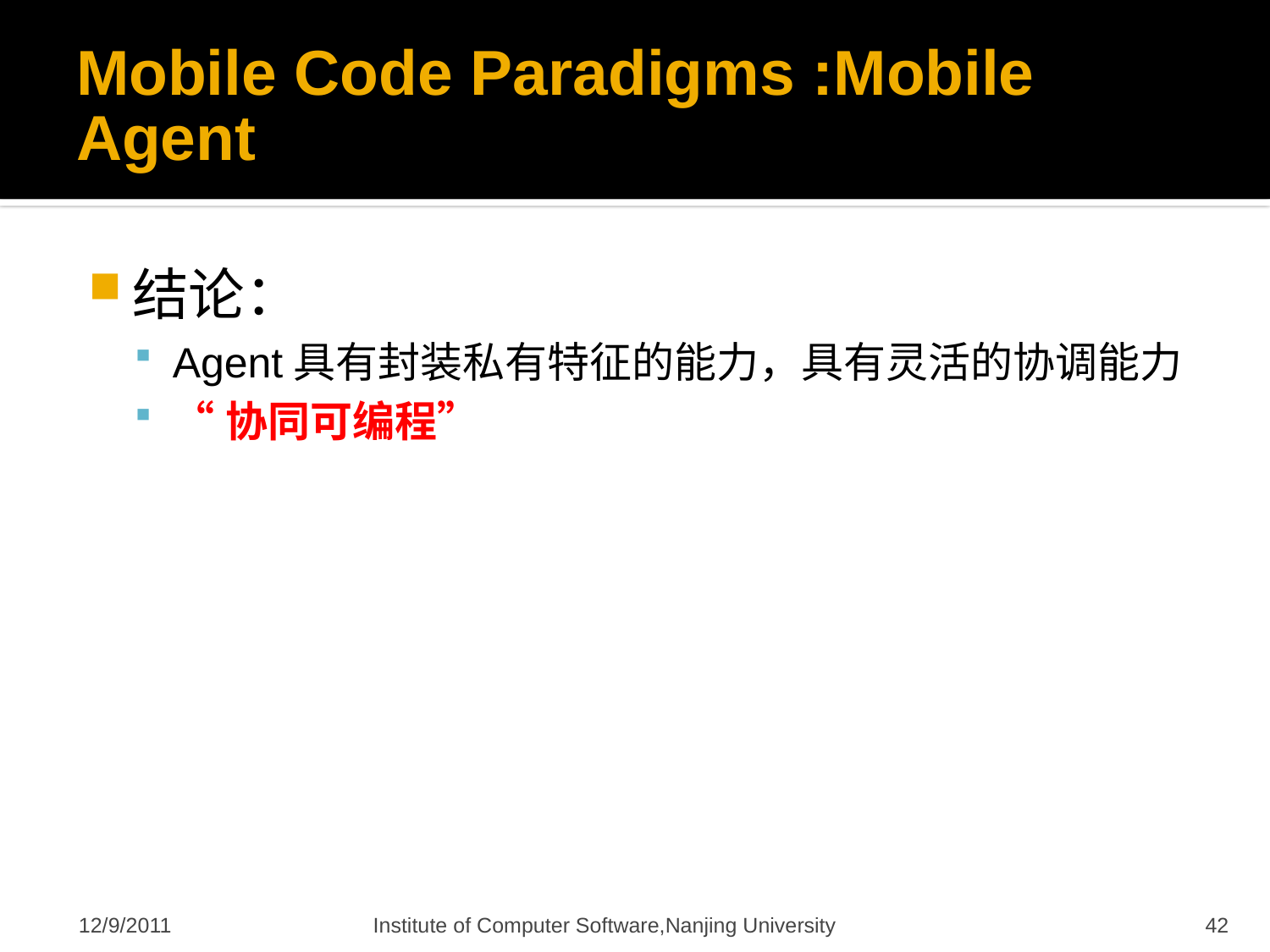

# Mobile Code Paradigms :Mobile Agent
结论：
Agent具有封装私有特征的能力，具有灵活的协调能力
“协同可编程”
12/9/2011
Institute of Computer Software,Nanjing University
42